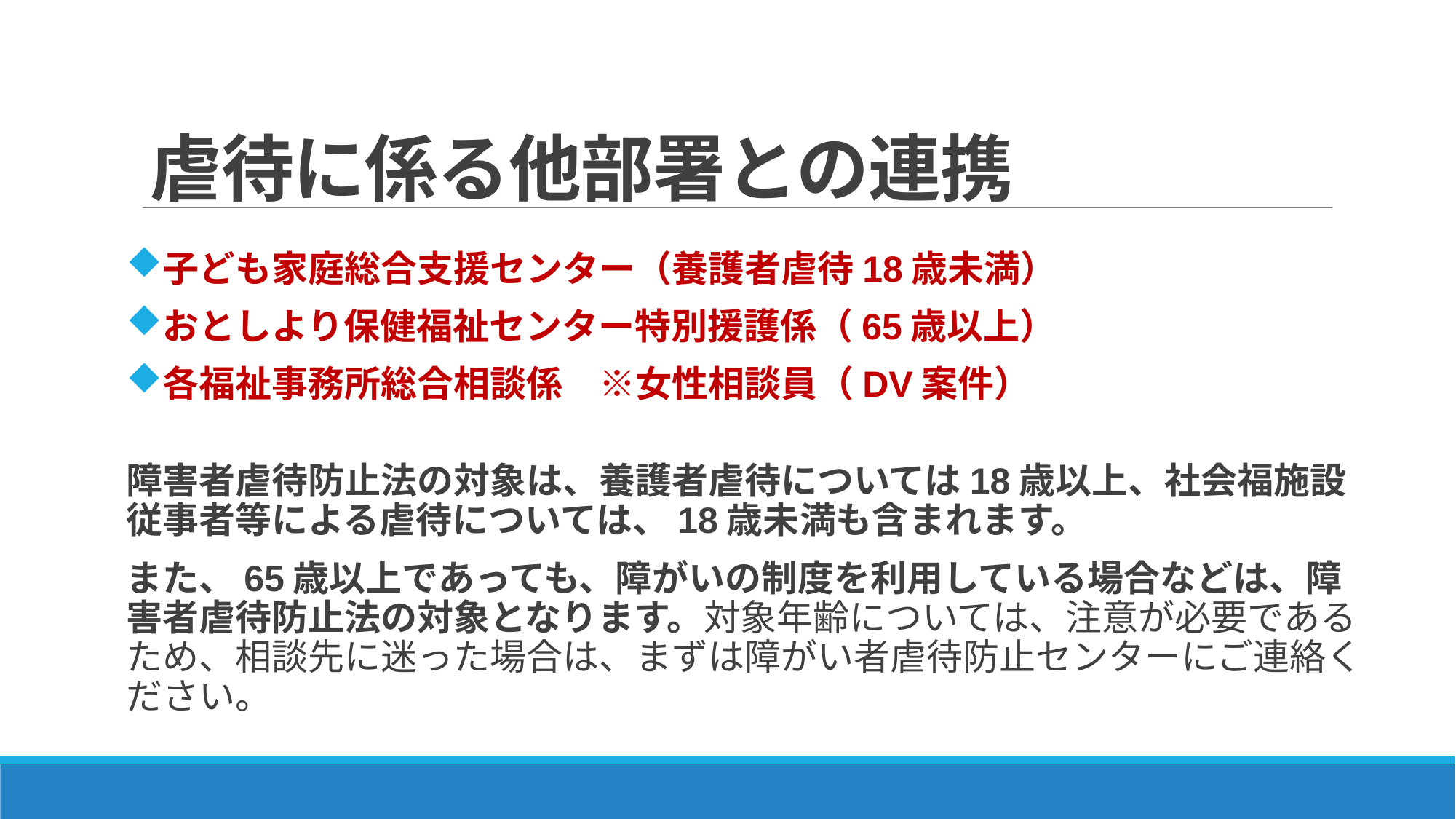

# 虐待に係る他部署との連携
子ども家庭総合支援センター（養護者虐待18歳未満）
おとしより保健福祉センター特別援護係（65歳以上）
各福祉事務所総合相談係　※女性相談員（DV案件）
障害者虐待防止法の対象は、養護者虐待については18歳以上、社会福施設従事者等による虐待については、18歳未満も含まれます。
また、65歳以上であっても、障がいの制度を利用している場合などは、障害者虐待防止法の対象となります。対象年齢については、注意が必要であるため、相談先に迷った場合は、まずは障がい者虐待防止センターにご連絡ください。